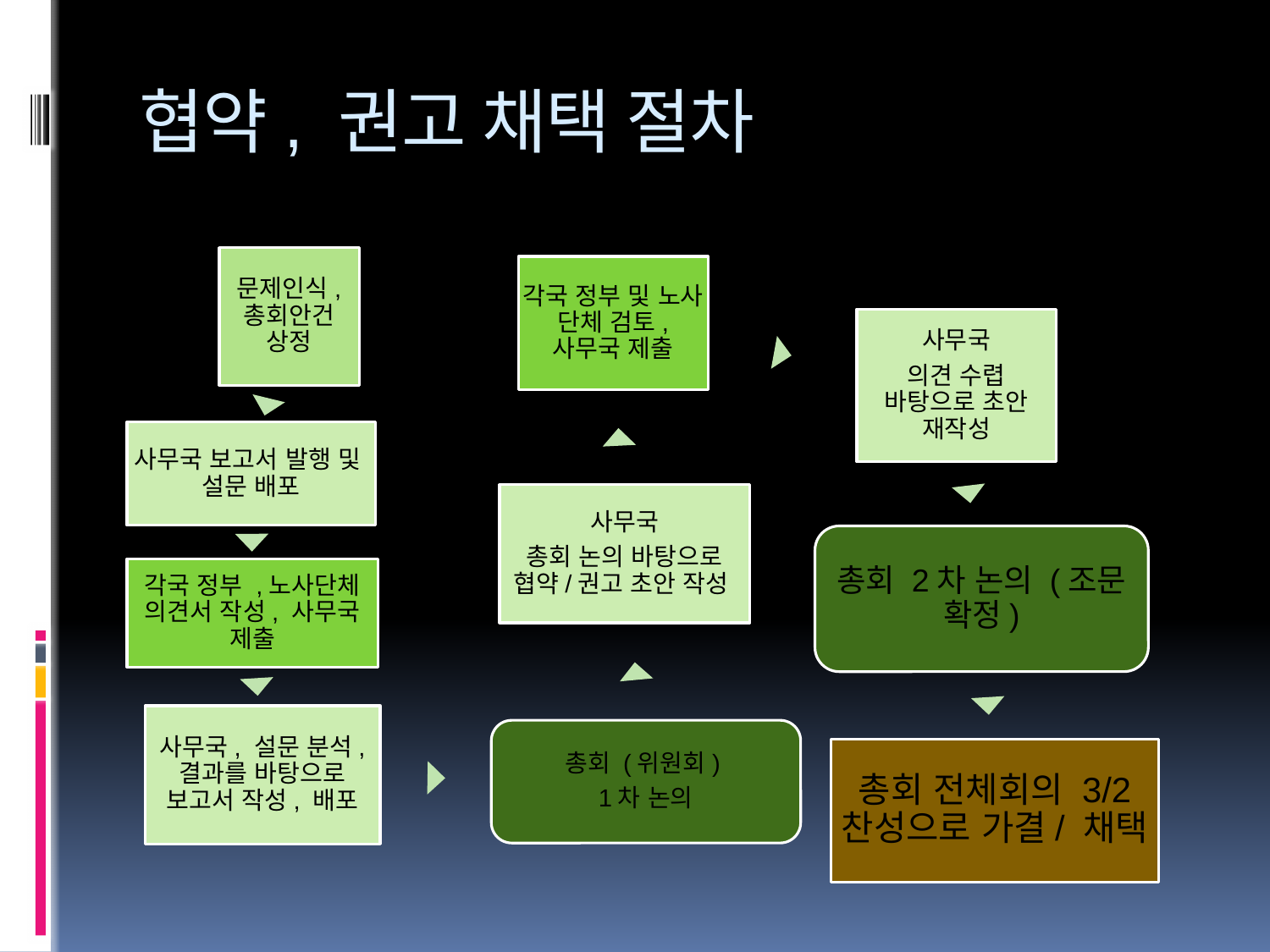

# 협약, 권고 채택 절차
문제인식, 총회안건 상정
사무국 보고서 발행 및  설문 배포
각국 정부 ,노사단체 의견서 작성, 사무국 제출
사무국, 설문 분석, 결과를 바탕으로 보고서 작성, 배포
총회 (위원회)
1차 논의
사무국
총회 논의 바탕으로 협약/권고 초안 작성
각국 정부 및 노사 단체 검토, 사무국 제출
사무국
의견 수렵 바탕으로 초안 재작성
총회 2차 논의 (조문 확정)
총회 전체회의 3/2 찬성으로 가결/ 채택